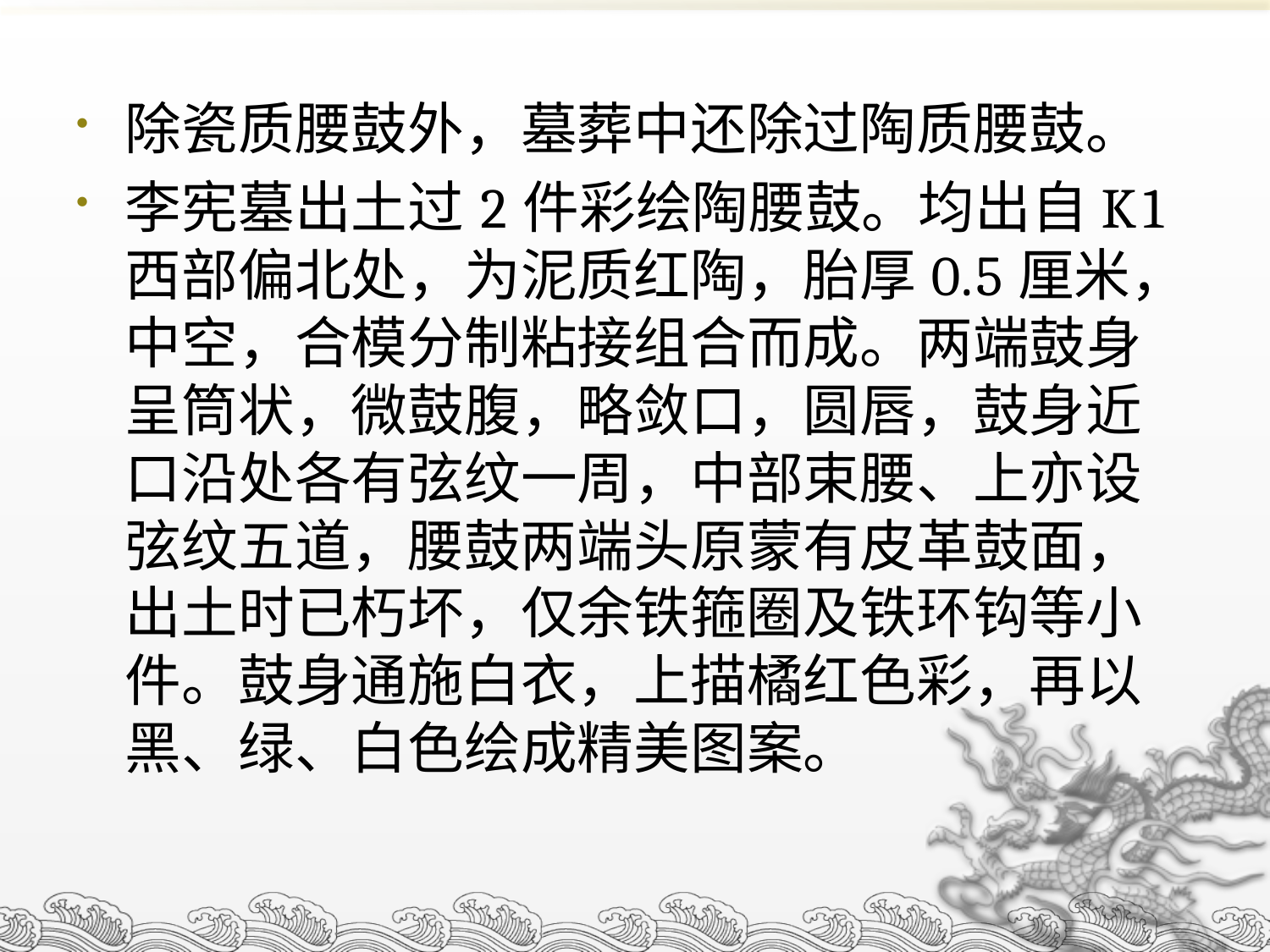

#
除瓷质腰鼓外，墓葬中还除过陶质腰鼓。
李宪墓出土过2件彩绘陶腰鼓。均出自K1西部偏北处，为泥质红陶，胎厚0.5厘米，中空，合模分制粘接组合而成。两端鼓身呈筒状，微鼓腹，略敛口，圆唇，鼓身近口沿处各有弦纹一周，中部束腰、上亦设弦纹五道，腰鼓两端头原蒙有皮革鼓面，出土时已朽坏，仅余铁箍圈及铁环钩等小件。鼓身通施白衣，上描橘红色彩，再以黑、绿、白色绘成精美图案。